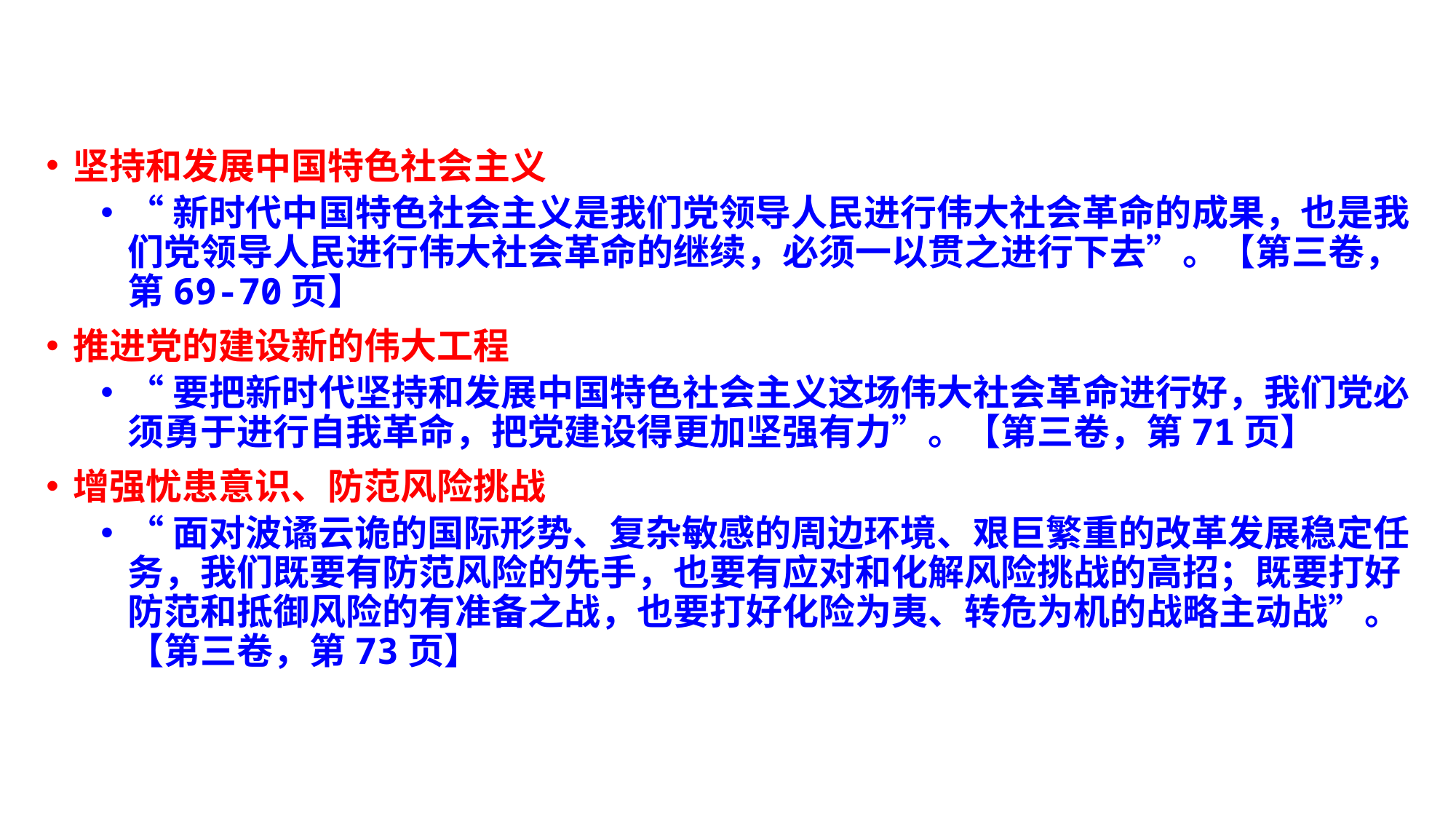

坚持和发展中国特色社会主义
“新时代中国特色社会主义是我们党领导人民进行伟大社会革命的成果，也是我们党领导人民进行伟大社会革命的继续，必须一以贯之进行下去”。【第三卷，第69-70页】
推进党的建设新的伟大工程
“要把新时代坚持和发展中国特色社会主义这场伟大社会革命进行好，我们党必须勇于进行自我革命，把党建设得更加坚强有力”。【第三卷，第71页】
增强忧患意识、防范风险挑战
“面对波谲云诡的国际形势、复杂敏感的周边环境、艰巨繁重的改革发展稳定任务，我们既要有防范风险的先手，也要有应对和化解风险挑战的高招；既要打好防范和抵御风险的有准备之战，也要打好化险为夷、转危为机的战略主动战”。【第三卷，第73页】